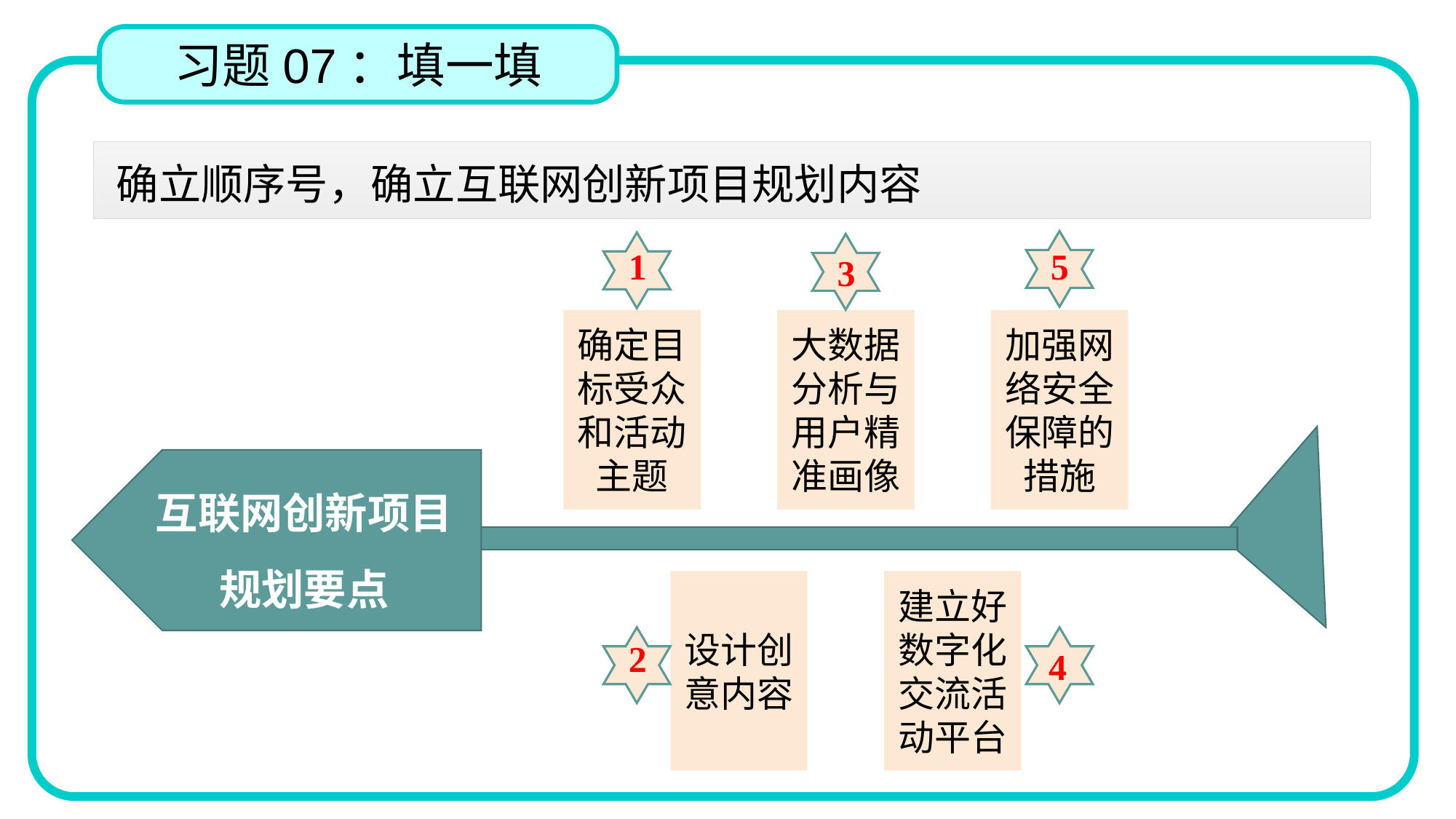

习题07：填一填

确立顺序号，确立互联网创新项目规划内容

1
5
3
确定目标受众和活动主题
大数据分析与用户精准画像
加强网络安全保障的措施

互联网创新项目
规划要点

设计创意内容
建立好 数字化交流活动平台

2
4